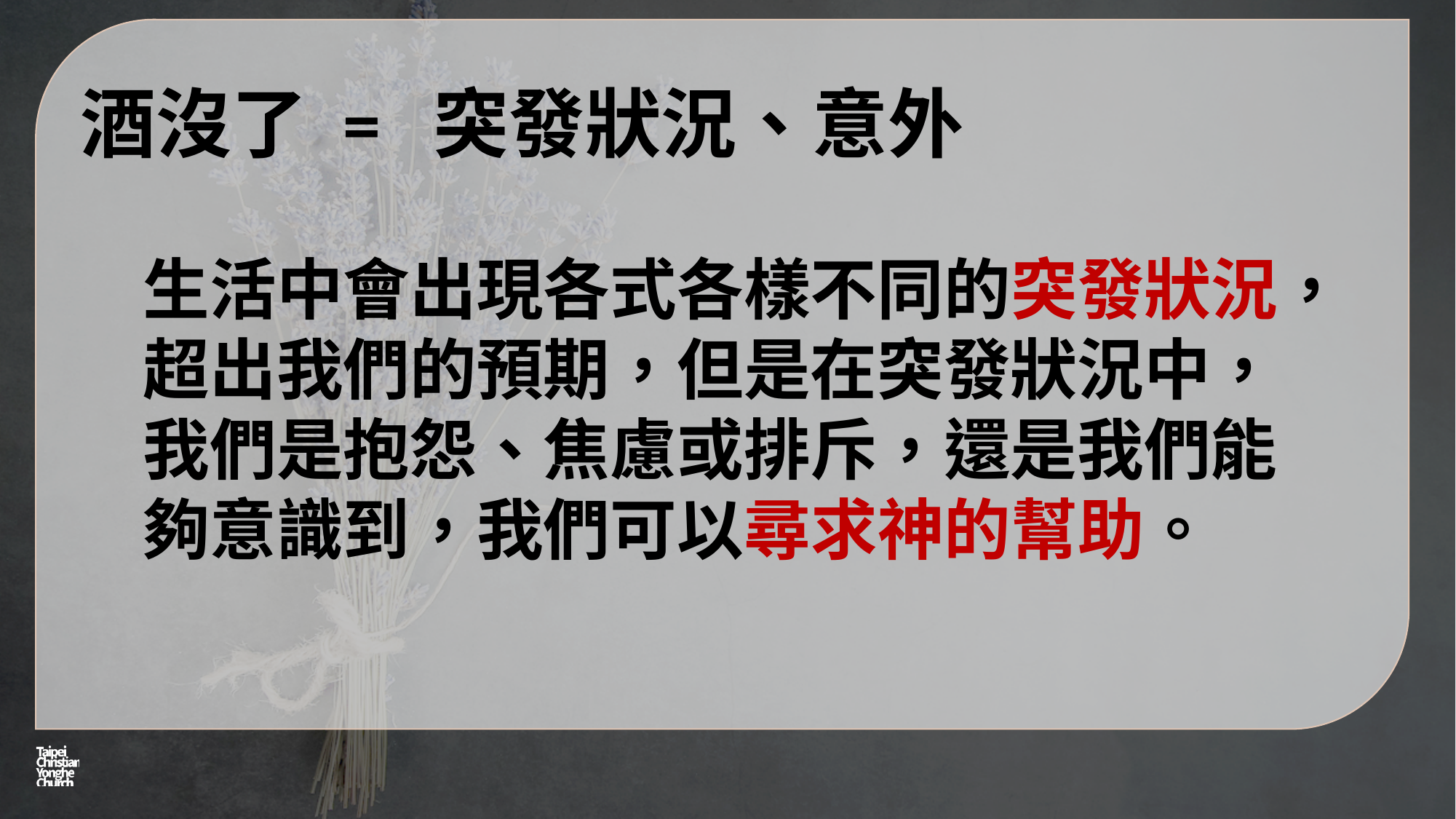

酒沒了 =  突發狀況、意外
生活中會出現各式各樣不同的突發狀況，超出我們的預期，但是在突發狀況中，我們是抱怨、焦慮或排斥，還是我們能夠意識到，我們可以尋求神的幫助。